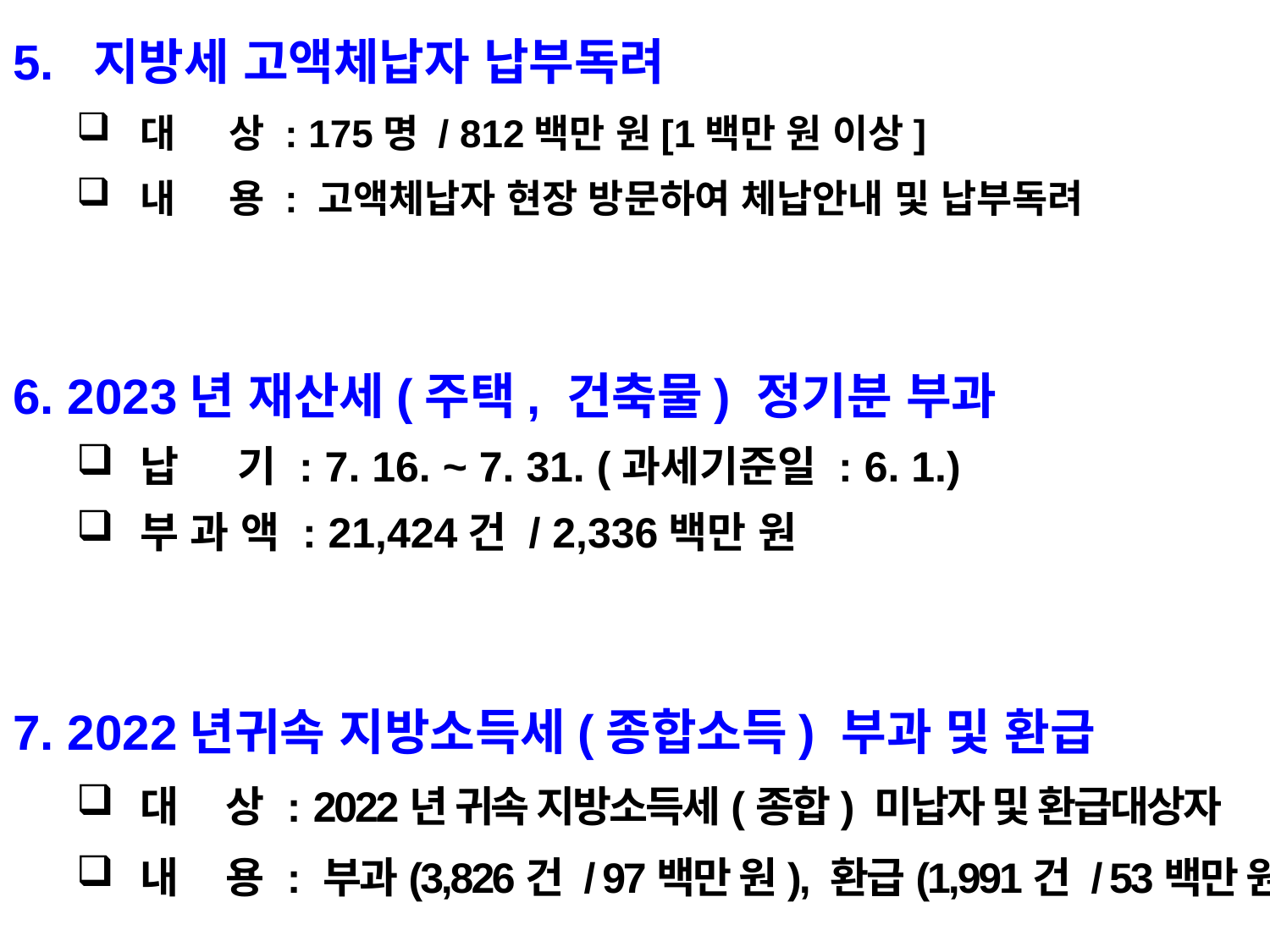

5.  지방세 고액체납자 납부독려
대     상 : 175명 / 812백만 원[1백만 원 이상]
내     용 : 고액체납자 현장 방문하여 체납안내 및 납부독려

6. 2023년 재산세(주택, 건축물) 정기분 부과
납     기 : 7. 16. ~ 7. 31. (과세기준일 : 6. 1.)
부 과 액 : 21,424건 / 2,336백만 원

7. 2022년귀속 지방소득세(종합소득) 부과 및 환급
대    상 : 2022년 귀속 지방소득세(종합) 미납자 및 환급대상자
내    용 : 부과(3,826건 / 97백만 원), 환급(1,991건 / 53백만 원)